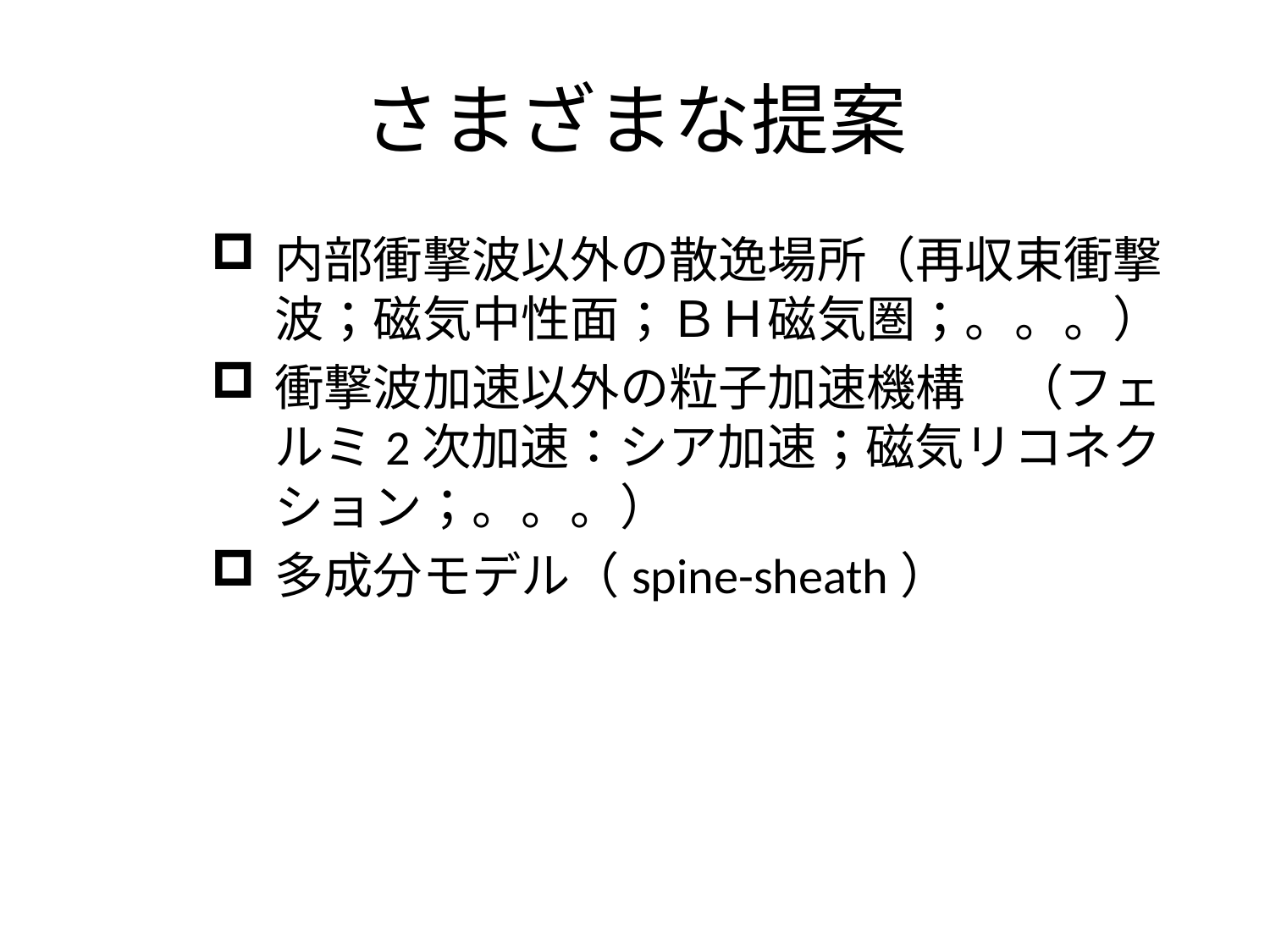

# さまざまな提案
内部衝撃波以外の散逸場所（再収束衝撃波；磁気中性面；ＢＨ磁気圏；。。。）
衝撃波加速以外の粒子加速機構　（フェルミ2次加速：シア加速；磁気リコネクション；。。。）
多成分モデル（spine-sheath）